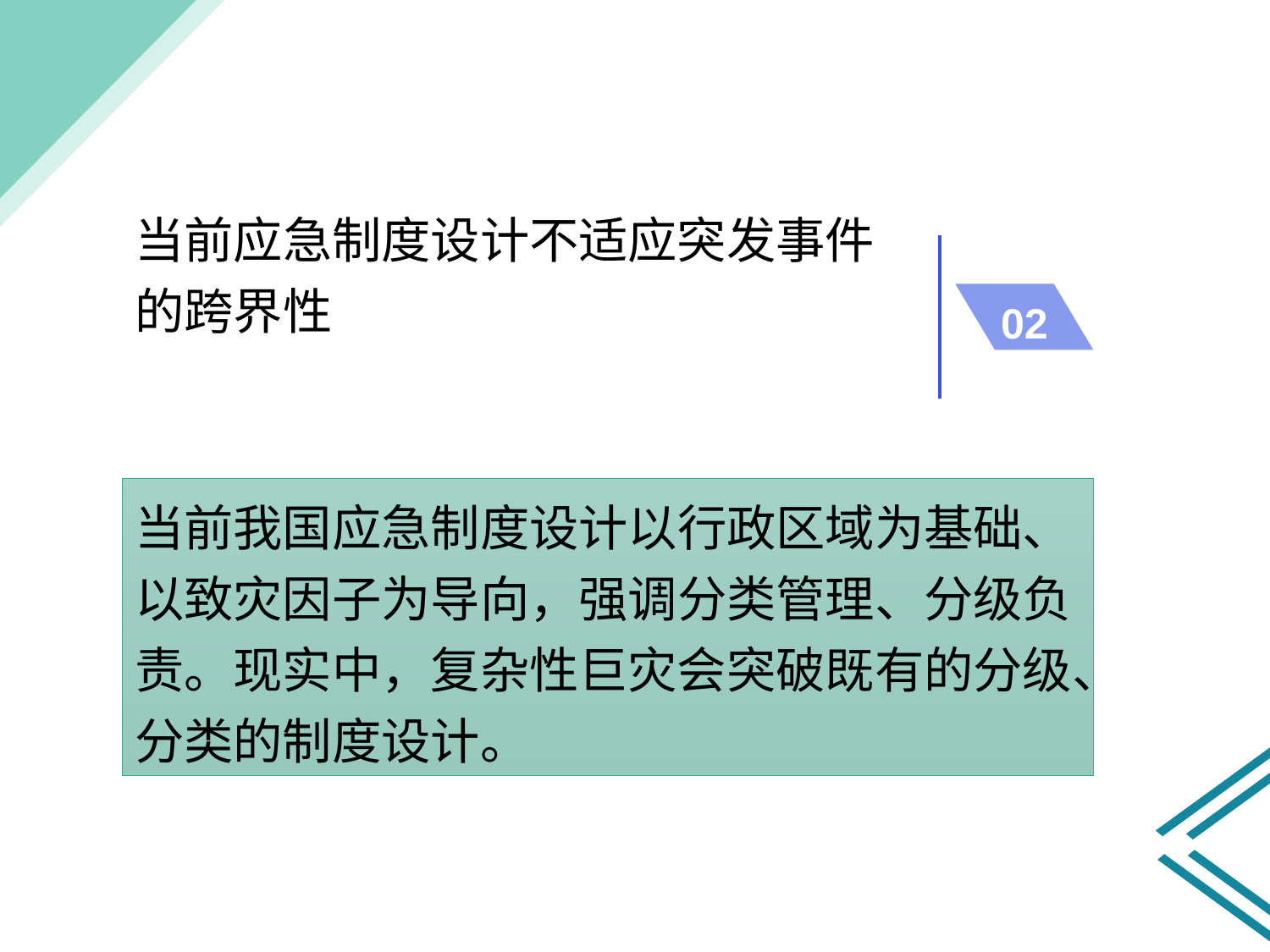

当前应急制度设计不适应突发事件的跨界性
02
当前我国应急制度设计以行政区域为基础、以致灾因子为导向，强调分类管理、分级负责。现实中，复杂性巨灾会突破既有的分级、分类的制度设计。